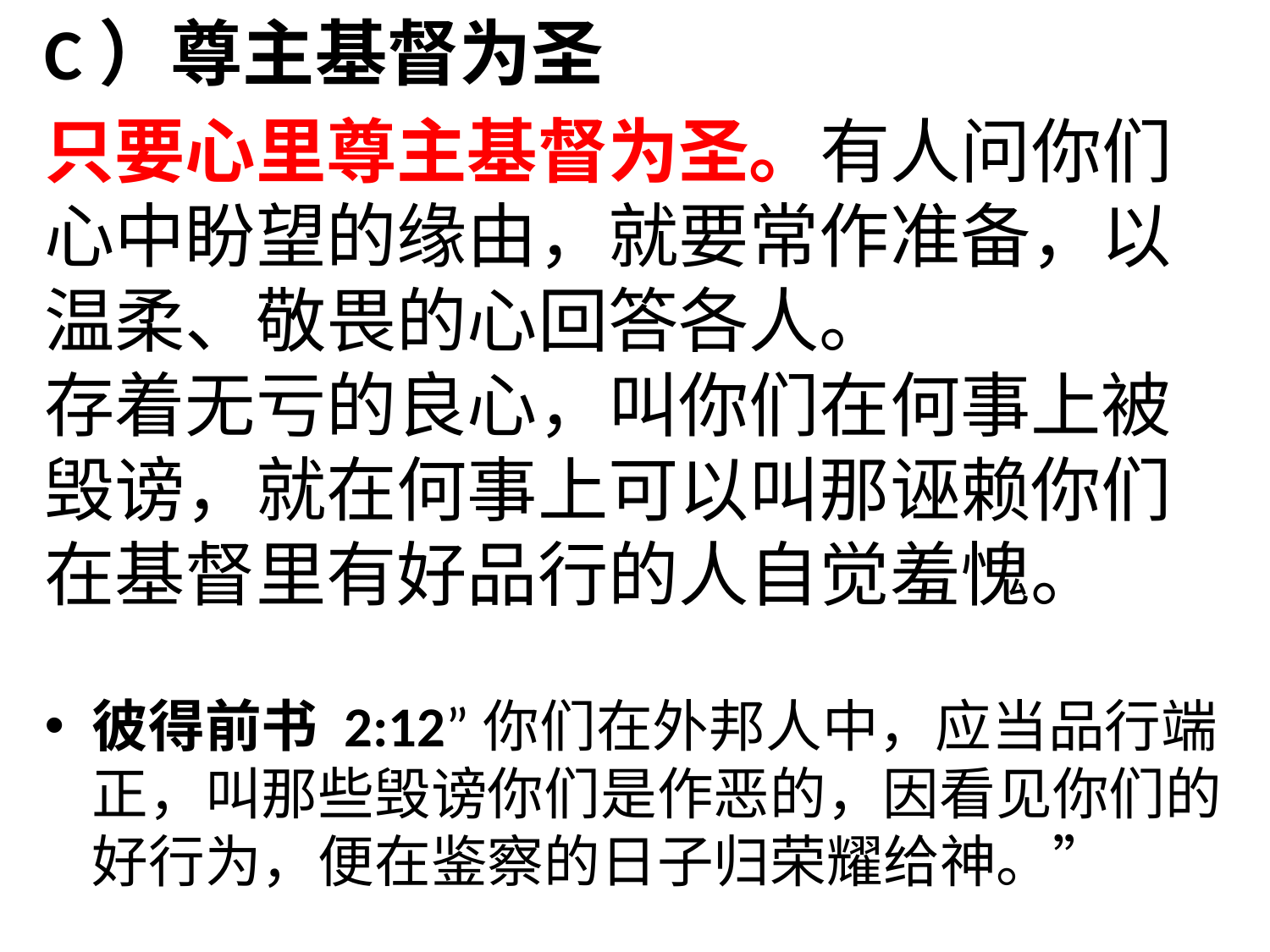

C）尊主基督为圣
#
只要心里尊主基督为圣。有人问你们心中盼望的缘由，就要常作准备，以温柔、敬畏的心回答各人。
存着无亏的良心，叫你们在何事上被毁谤，就在何事上可以叫那诬赖你们在基督里有好品行的人自觉羞愧。

彼得前书 2:12”你们在外邦人中，应当品行端正，叫那些毁谤你们是作恶的，因看见你们的好行为，便在鉴察的日子归荣耀给神。”